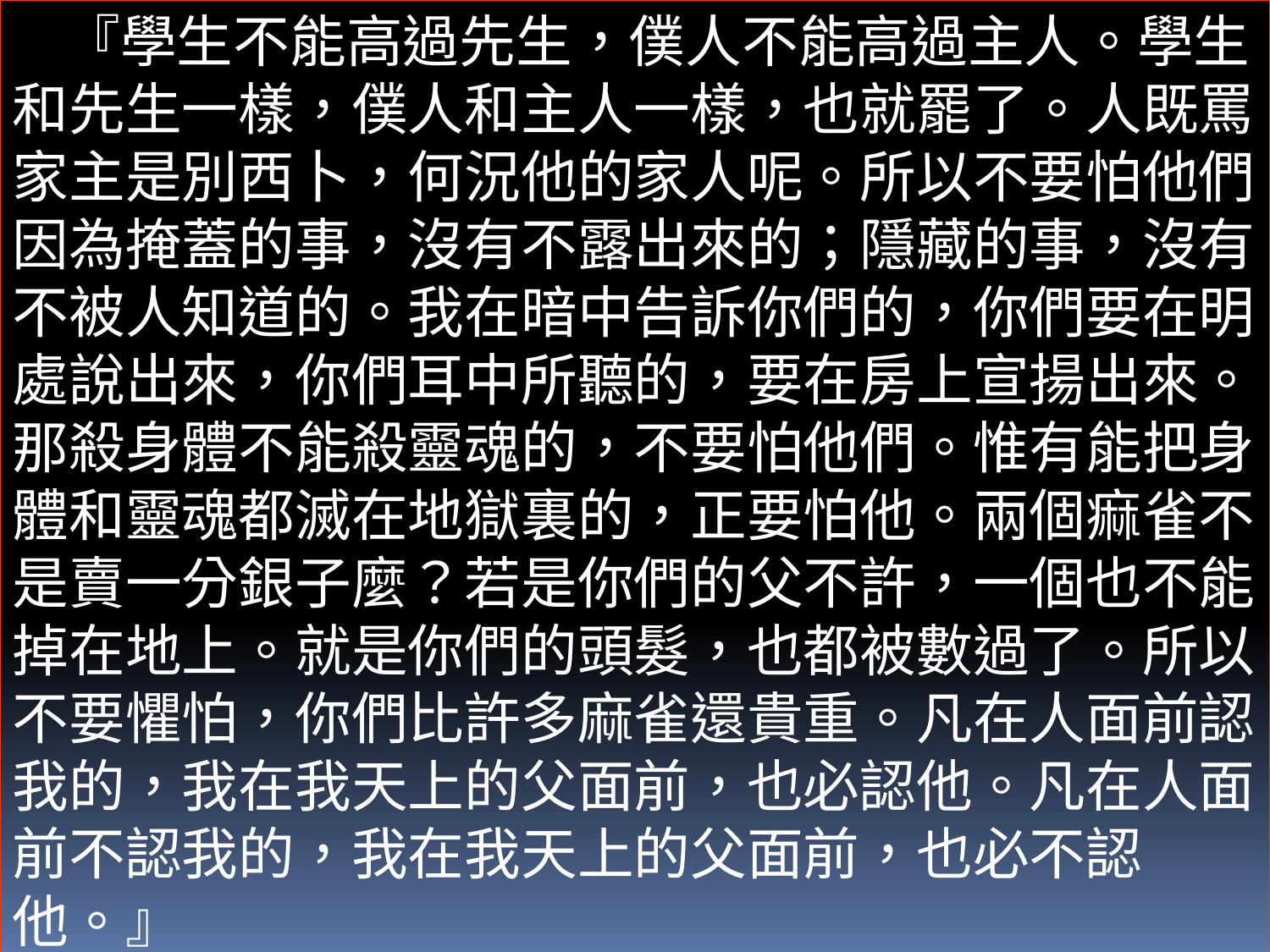

『學生不能高過先生，僕人不能高過主人。學生和先生一樣，僕人和主人一樣，也就罷了。人既罵家主是別西卜，何況他的家人呢。所以不要怕他們，因為掩蓋的事，沒有不露出來的；隱藏的事，沒有不被人知道的。我在暗中告訴你們的，你們要在明處說出來，你們耳中所聽的，要在房上宣揚出來。那殺身體不能殺靈魂的，不要怕他們。惟有能把身體和靈魂都滅在地獄裏的，正要怕他。兩個痲雀不是賣一分銀子麼？若是你們的父不許，一個也不能掉在地上。就是你們的頭髮，也都被數過了。所以不要懼怕，你們比許多麻雀還貴重。凡在人面前認我的，我在我天上的父面前，也必認他。凡在人面前不認我的，我在我天上的父面前，也必不認他。』